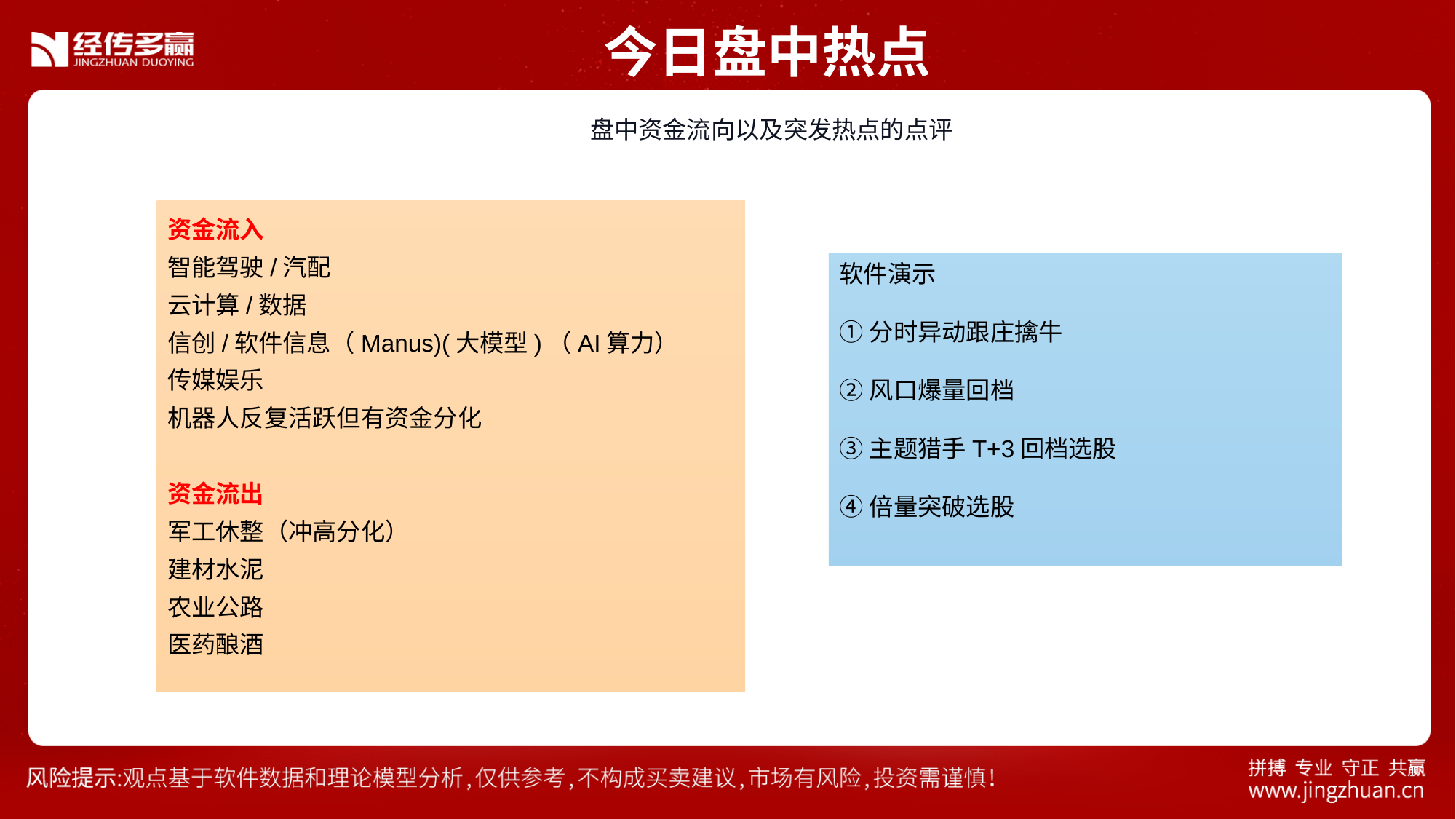

今日盘中热点
          盘中资金流向以及突发热点的点评
资金流入
智能驾驶/汽配
云计算/数据
信创/软件信息（Manus)(大模型)（AI算力）
传媒娱乐
机器人反复活跃但有资金分化

资金流出
军工休整（冲高分化）
建材水泥
农业公路
医药酿酒
软件演示

①分时异动跟庄擒牛

②风口爆量回档

③主题猎手T+3回档选股

④倍量突破选股